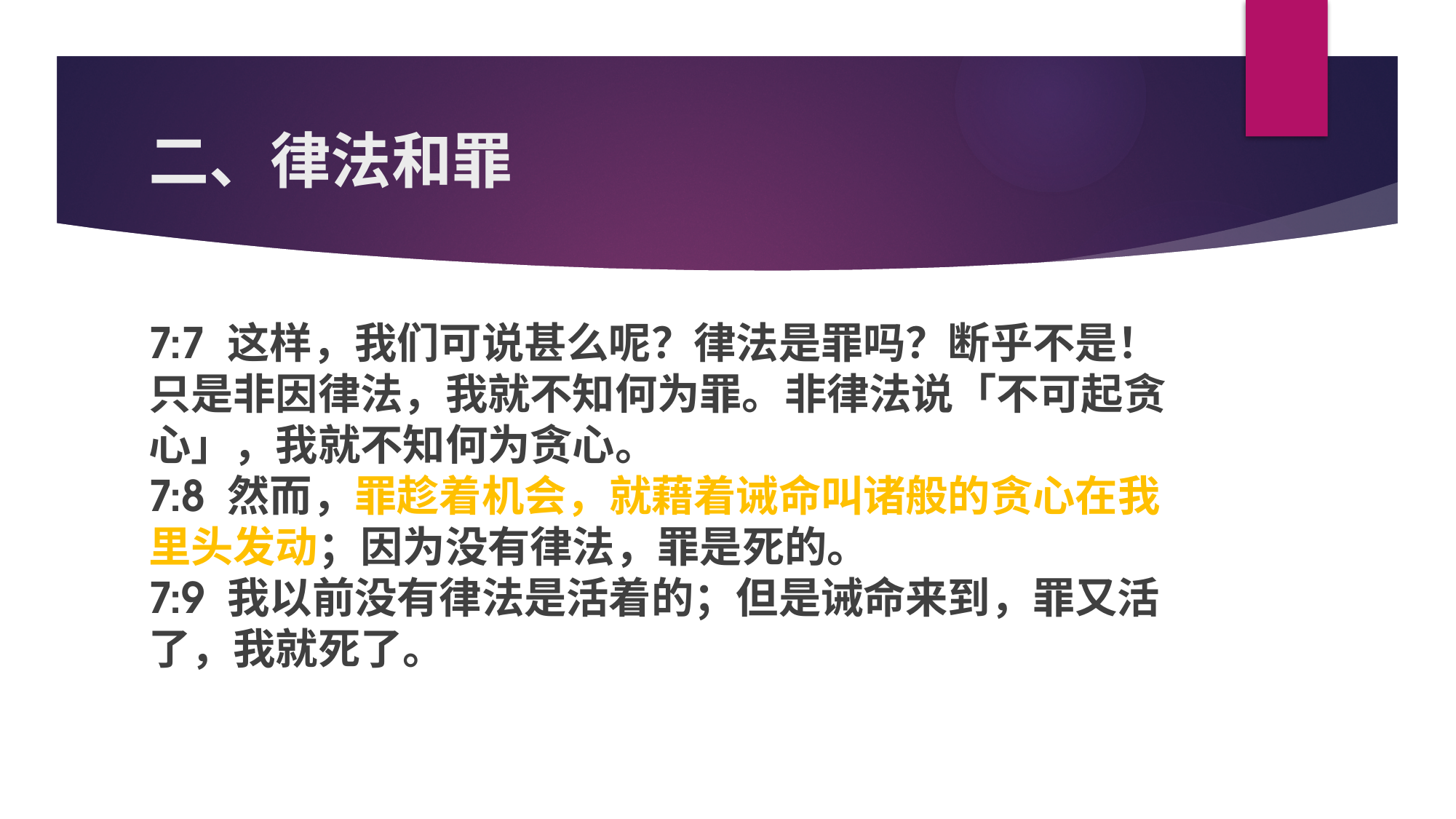

# 二、律法和罪
7:7 这样，我们可说甚么呢？律法是罪吗？断乎不是！只是非因律法，我就不知何为罪。非律法说「不可起贪心」，我就不知何为贪心。
7:8 然而，罪趁着机会，就藉着诫命叫诸般的贪心在我里头发动；因为没有律法，罪是死的。
7:9 我以前没有律法是活着的；但是诫命来到，罪又活了，我就死了。